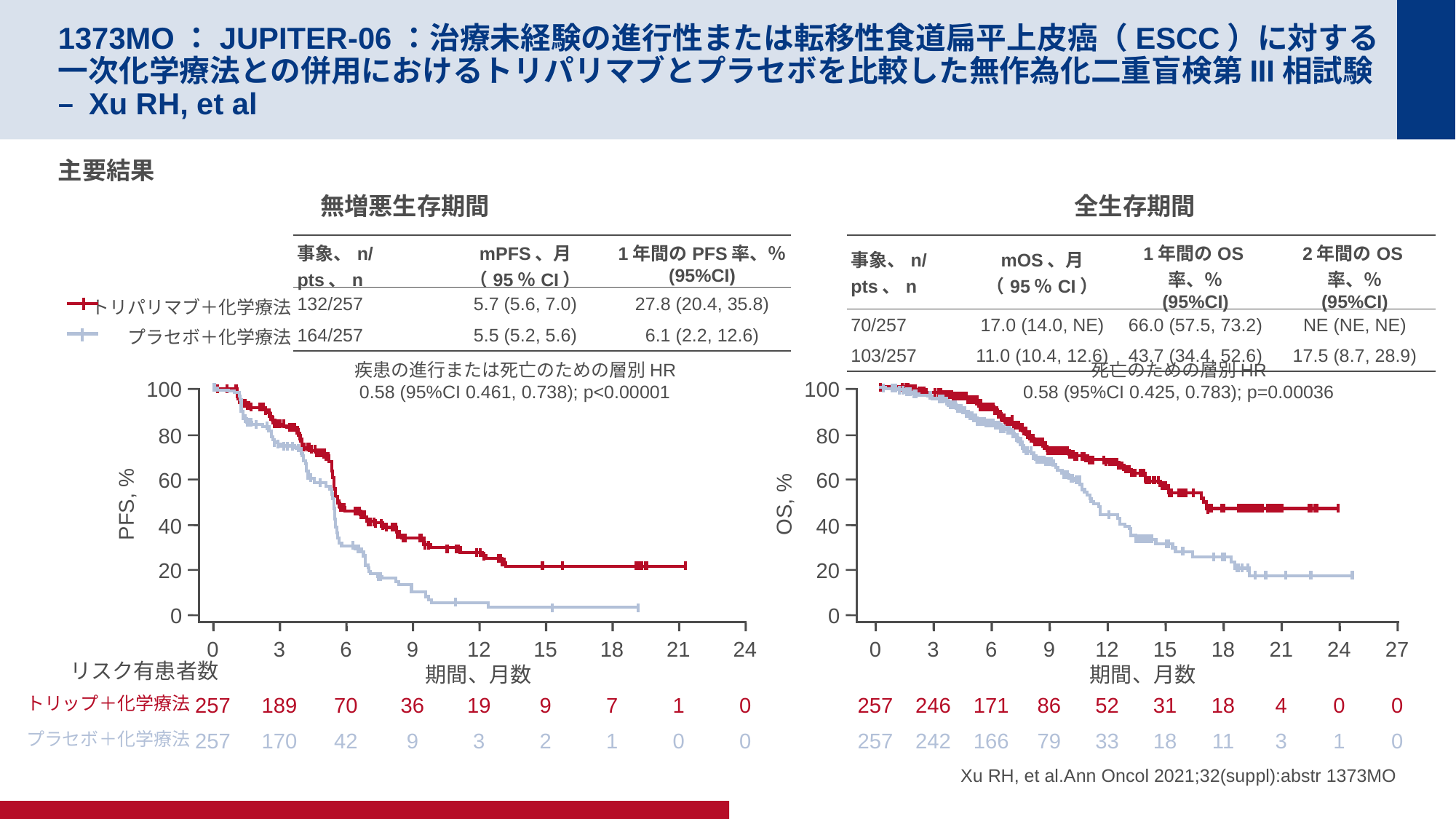

# 1373MO：JUPITER-06：治療未経験の進行性または転移性食道扁平上皮癌（ESCC）に対する一次化学療法との併用におけるトリパリマブとプラセボを比較した無作為化二重盲検第III相試験 – Xu RH, et al
主要結果
無増悪生存期間
全生存期間
| 事象、n/ pts、n | mPFS、月 （95％CI） | 1年間のPFS率、％ (95%CI) |
| --- | --- | --- |
| 132/257 | 5.7 (5.6, 7.0) | 27.8 (20.4, 35.8) |
| 164/257 | 5.5 (5.2, 5.6) | 6.1 (2.2, 12.6) |
| 事象、n/ pts、n | mOS、月 （95％CI） | 1年間のOS率、％ (95%CI) | 2年間のOS率、％ (95%CI) |
| --- | --- | --- | --- |
| 70/257 | 17.0 (14.0, NE) | 66.0 (57.5, 73.2) | NE (NE, NE) |
| 103/257 | 11.0 (10.4, 12.6) | 43.7 (34.4, 52.6) | 17.5 (8.7, 28.9) |
トリパリマブ＋化学療法
プラセボ＋化学療法
疾患の進行または死亡のための層別HR
0.58 (95%CI 0.461, 0.738); p<0.00001

死亡のための層別HR
0.58 (95%CI 0.425, 0.783); p=0.00036

100

80

60

PFS, %
40

20

0

100

80

60

OS, %
40

20

0

0
3
6
9
12
15
18
21
24

0
3
6
9
12
15
18
21
24
27
リスク有患者数
期間、月数
期間、月数
トリップ＋化学療法
257
189
70
36
19
9
7
1
0
257
246
171
86
52
31
18
4
0
0
プラセボ＋化学療法
257
170
42
9
3
2
1
0
0
257
242
166
79
33
18
11
3
1
0
Xu RH, et al.Ann Oncol 2021;32(suppl):abstr 1373MO